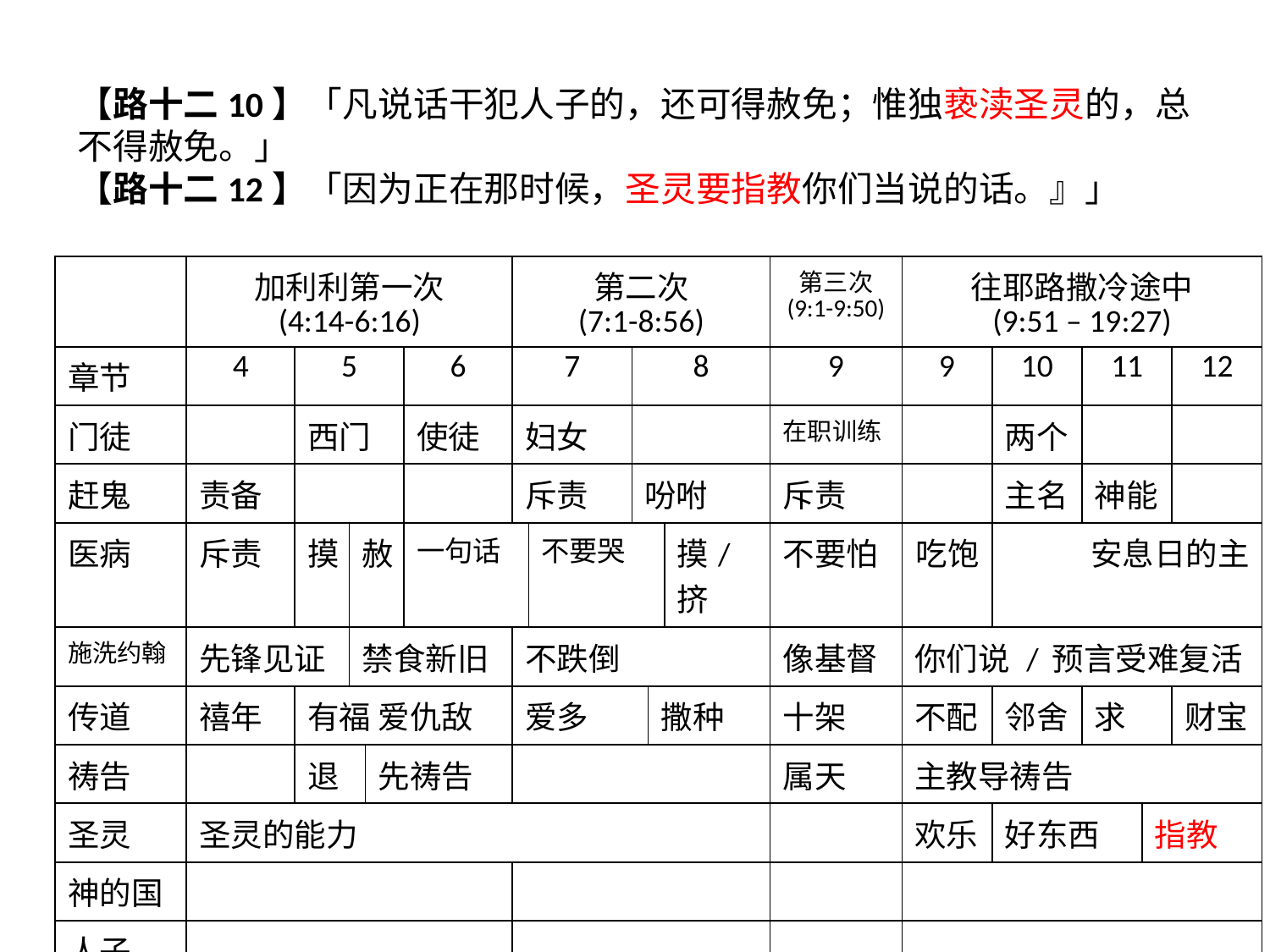

# 【路十二10】「凡说话干犯人子的，还可得赦免；惟独亵渎圣灵的，总不得赦免。」 【路十二12】「因为正在那时候，圣灵要指教你们当说的话。』」
|  | 加利利第一次 (4:14-6:16) |  |  |  |  | 第二次 (7:1-8:56) |  |  |  |  | 第三次 (9:1-9:50) | 往耶路撒冷途中 (9:51 – 19:27) |  |  |  |  |
| --- | --- | --- | --- | --- | --- | --- | --- | --- | --- | --- | --- | --- | --- | --- | --- | --- |
| 章节 | 4 | 5 |  |  | 6 | 7 |  | 8 |  |  | 9 | 9 | 10 | 11 |  | 12 |
| 门徒 |  | 西门 |  |  | 使徒 | 妇女 |  |  |  |  | 在职训练 |  | 两个 |  |  |  |
| 赶鬼 | 责备 |  |  |  |  | 斥责 |  | 吩咐 |  |  | 斥责 |  | 主名 | 神能 |  |  |
| 医病 | 斥责 | 摸 | 赦 |  | 一句话 |  | 不要哭 |  |  | 摸/挤 | 不要怕 | 吃饱 | 安息日的主 |  |  |  |
| 施洗约翰 | 先锋见证 |  | 禁食新旧 |  |  | 不跌倒 |  |  |  |  | 像基督 | 你们说 / 预言受难复活 |  |  |  |  |
| 传道 | 禧年 | 有福 爱仇敌 |  |  |  | 爱多 |  |  | 撒种 |  | 十架 | 不配 | 邻舍 | 求 |  | 财宝 |
| 祷告 |  | 退 |  | 先祷告 |  |  |  |  |  |  | 属天 | 主教导祷告 |  |  |  |  |
| 圣灵 | 圣灵的能力 |  |  |  |  |  |  |  |  |  |  | 欢乐 | 好东西 |  | 指教 |  |
| 神的国 |  |  |  |  |  |  |  |  |  |  |  |  |  |  |  |  |
| 人子 |  |  |  |  |  |  |  |  |  |  |  |  |  |  |  |  |
| 其他 |  |  |  |  |  |  |  |  |  |  |  |  | 一件 | 六祸 |  | 忠仆 |